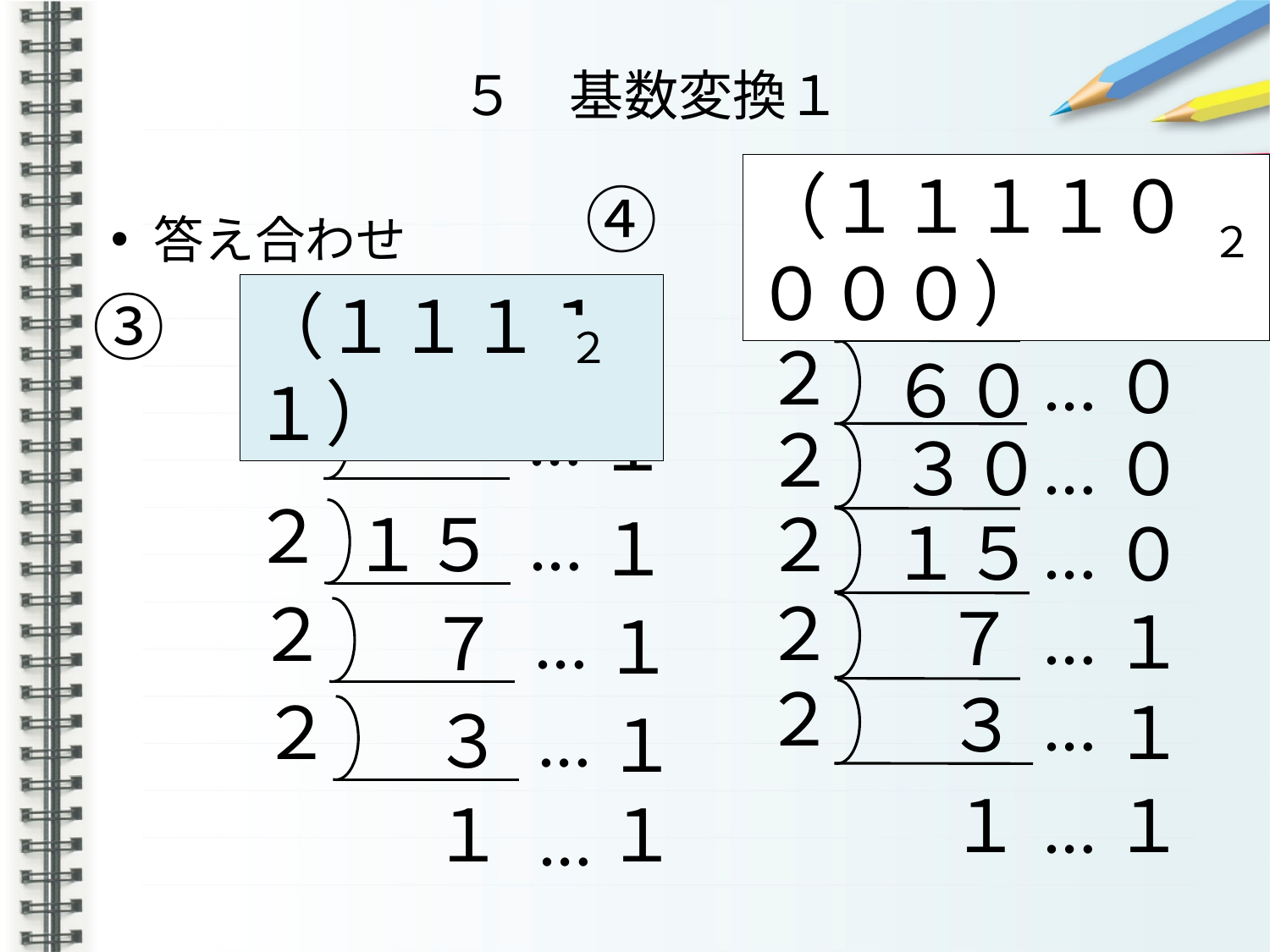

# ５　基数変換１
（１１１１００００）
２
④　　　２４０

答え合わせ
２
２
…
０
１２０

（１１１１１）
③　　　６３
２

２
２
…
０
６０

２
３１
…
１

２
…
３０
０

２
…
１５
２
１

…
１５

０

２
２
…
　７
…
１
　７

１

２
…
　３

１
２
…
　３
１

　１
１
…
　１
１
…